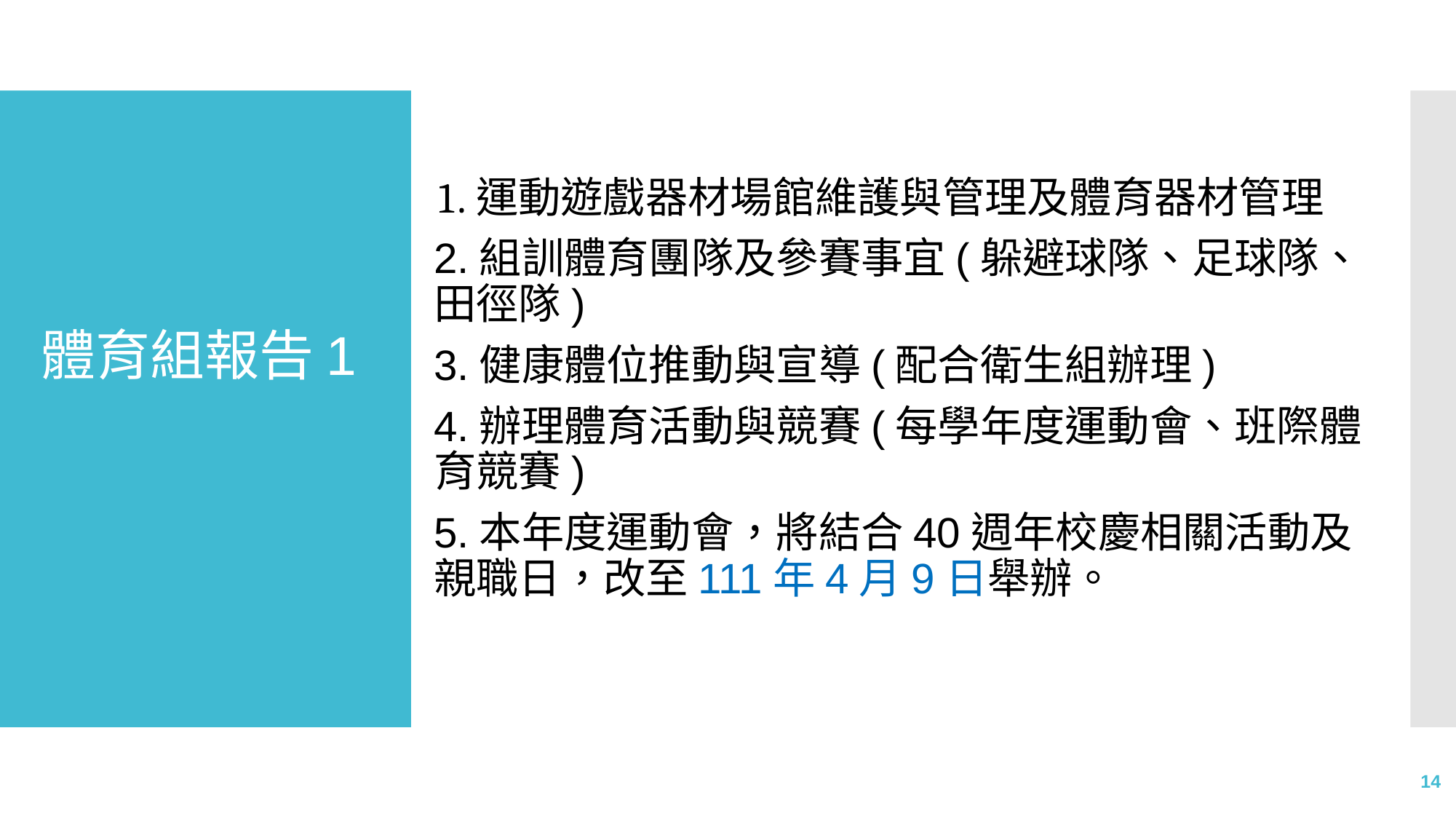

1.運動遊戲器材場館維護與管理及體育器材管理
2.組訓體育團隊及參賽事宜(躲避球隊、足球隊、田徑隊)
3.健康體位推動與宣導(配合衛生組辦理)
4.辦理體育活動與競賽(每學年度運動會、班際體育競賽)
5.本年度運動會，將結合40週年校慶相關活動及親職日，改至111年4月9日舉辦。

# 體育組報告1
14